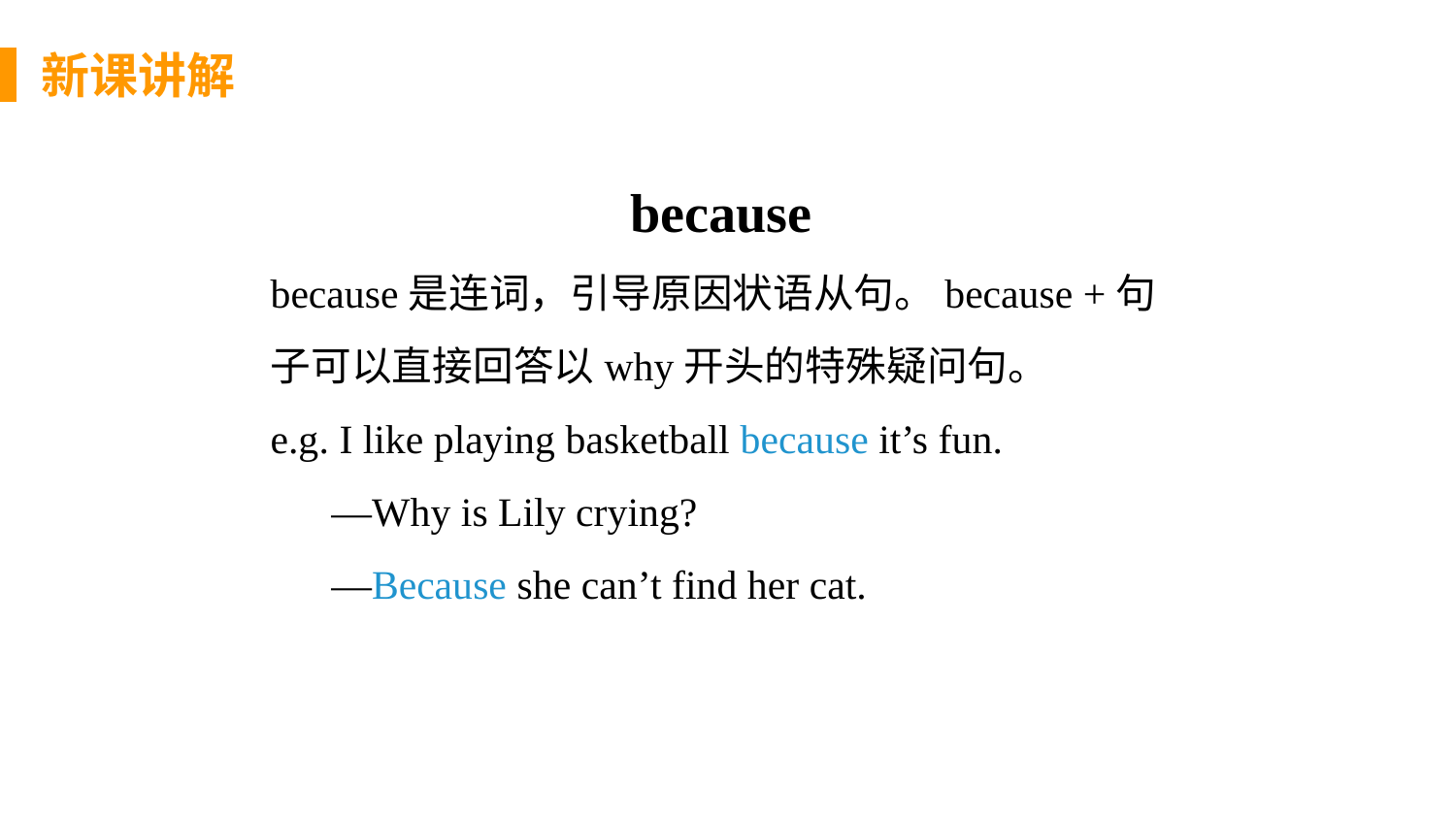

新课讲解

because
because是连词，引导原因状语从句。because +句子可以直接回答以why开头的特殊疑问句。
e.g. I like playing basketball because it’s fun.
      —Why is Lily crying?
      —Because she can’t find her cat.